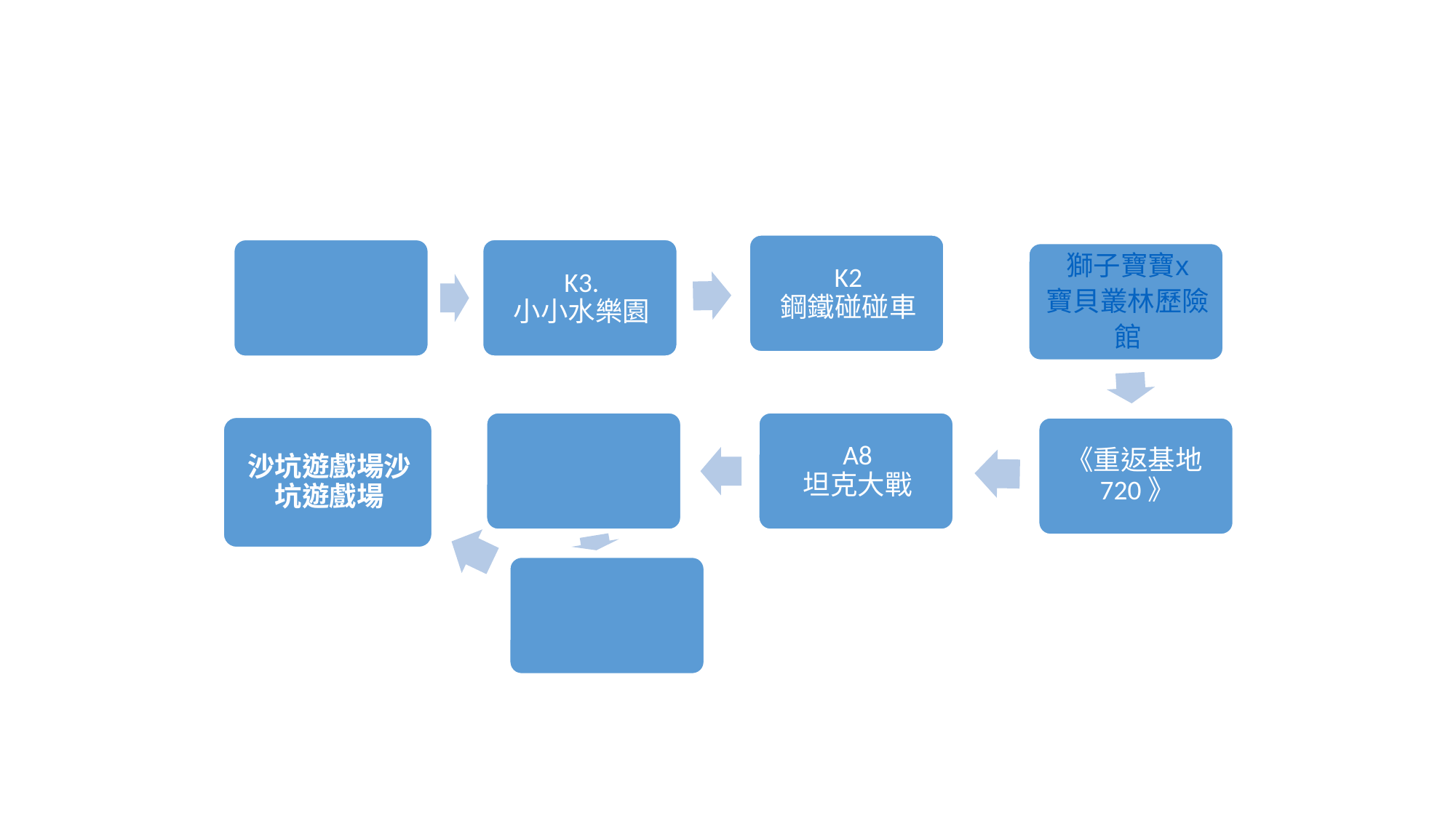

#

K3.
小小水樂園

K2
鋼鐵碰碰車

獅子寶寶x寶貝叢林歷險館

《重返基地720》

A8
坦克大戰

沙坑遊戲場沙坑遊戲場